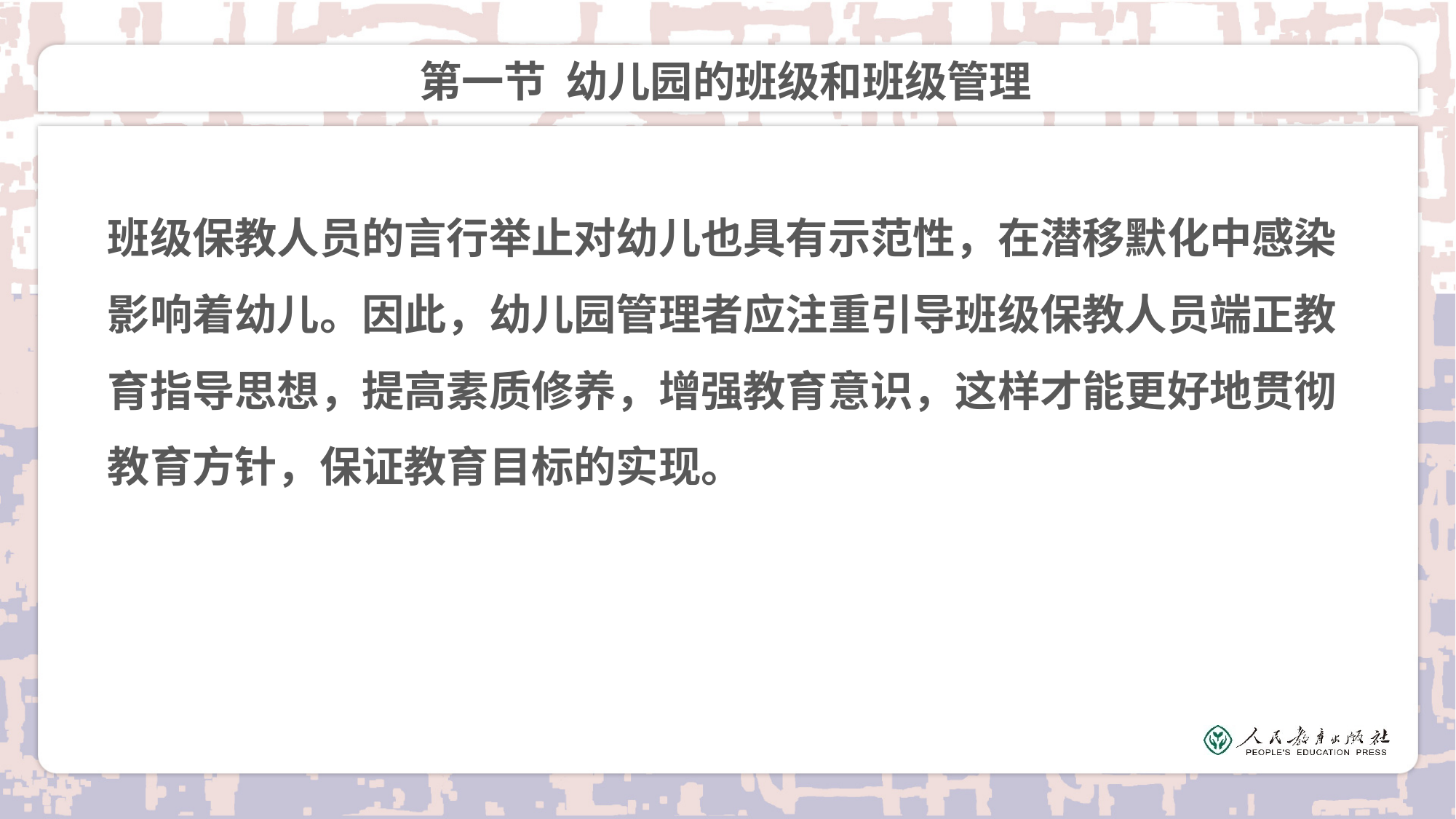

# 第一节  幼儿园的班级和班级管理
班级保教人员的言行举止对幼儿也具有示范性，在潜移默化中感染影响着幼儿。因此，幼儿园管理者应注重引导班级保教人员端正教育指导思想，提高素质修养，增强教育意识，这样才能更好地贯彻教育方针，保证教育目标的实现。